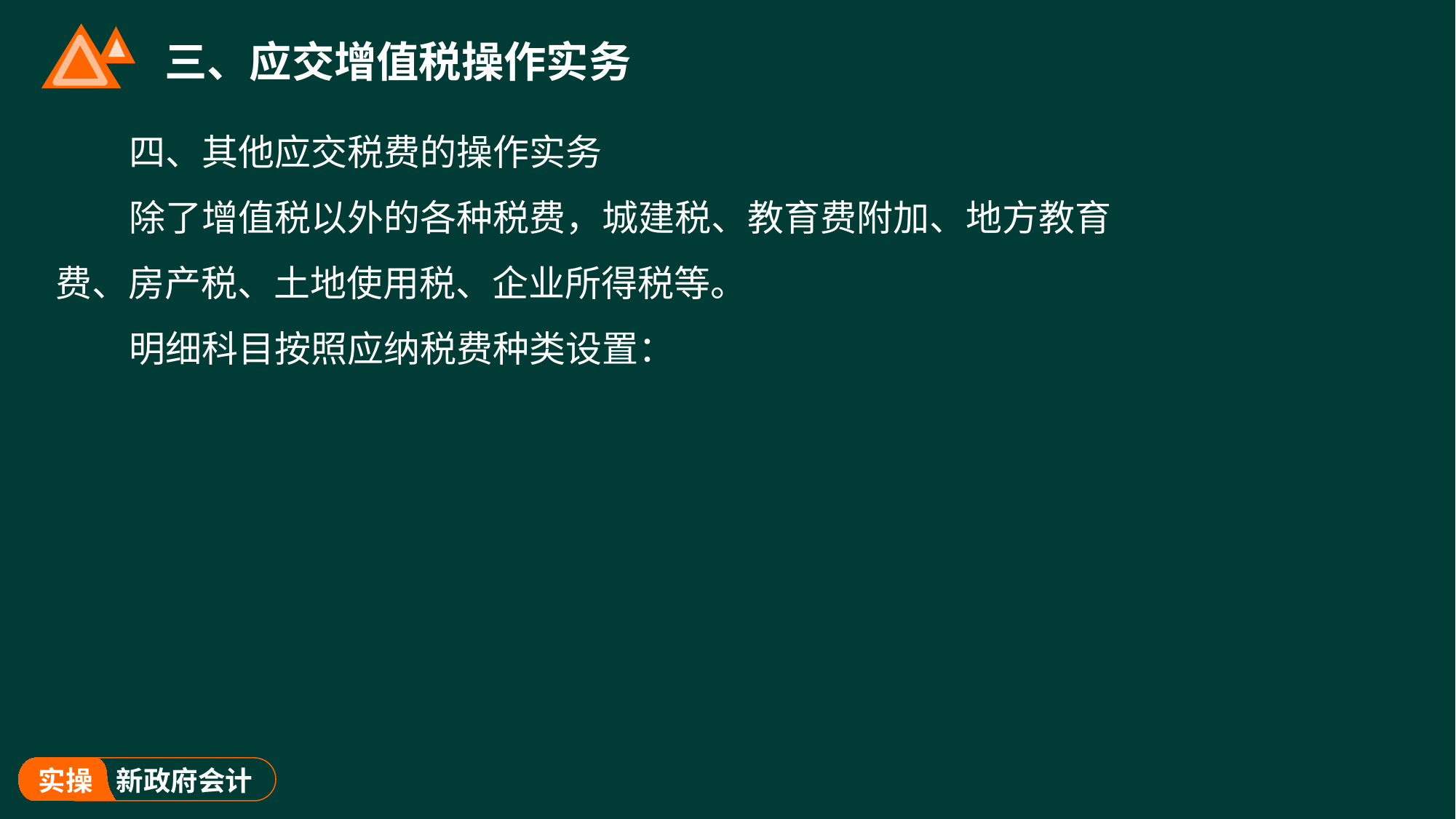

# 三、应交增值税操作实务
四、其他应交税费的操作实务
除了增值税以外的各种税费，城建税、教育费附加、地方教育费、房产税、土地使用税、企业所得税等。
明细科目按照应纳税费种类设置：